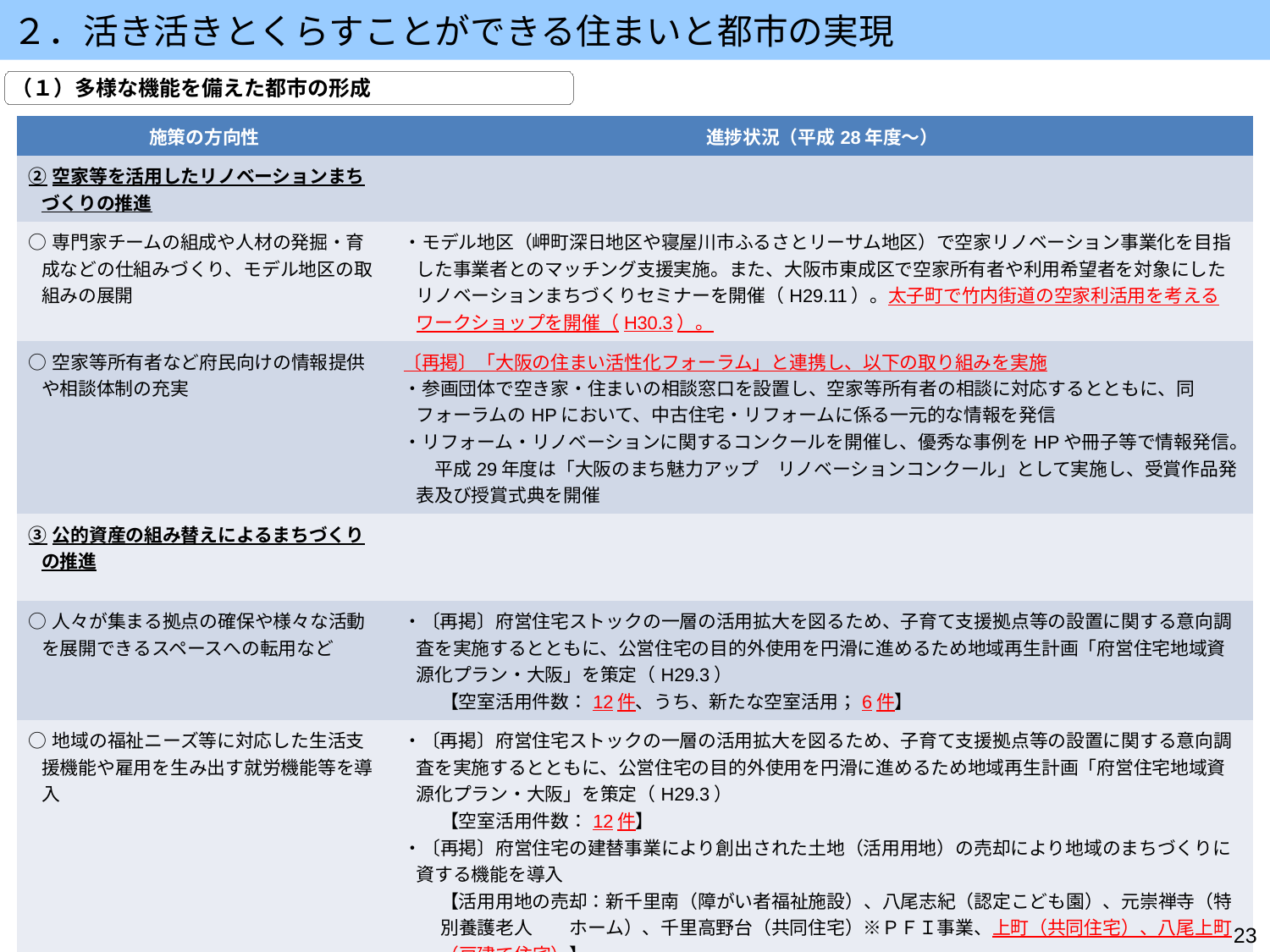

２．活き活きとくらすことができる住まいと都市の実現
（１）多様な機能を備えた都市の形成
| 施策の方向性 | 進捗状況（平成28年度～） |
| --- | --- |
| ②空家等を活用したリノベーションまちづくりの推進 |  |
| ○専門家チームの組成や人材の発掘・育成などの仕組みづくり、モデル地区の取組みの展開 | ・モデル地区（岬町深日地区や寝屋川市ふるさとリーサム地区）で空家リノベーション事業化を目指した事業者とのマッチング支援実施。また、大阪市東成区で空家所有者や利用希望者を対象にしたリノベーションまちづくりセミナーを開催（H29.11）。太子町で竹内街道の空家利活用を考えるワークショップを開催（H30.3）。 |
| ○空家等所有者など府民向けの情報提供や相談体制の充実 | 〔再掲〕「大阪の住まい活性化フォーラム」と連携し、以下の取り組みを実施 ・参画団体で空き家・住まいの相談窓口を設置し、空家等所有者の相談に対応するとともに、同フォーラムのHPにおいて、中古住宅・リフォームに係る一元的な情報を発信 ・リフォーム・リノベーションに関するコンクールを開催し、優秀な事例をHPや冊子等で情報発信。　平成29年度は「大阪のまち魅力アップ　リノベーションコンクール」として実施し、受賞作品発表及び授賞式典を開催 |
| ③公的資産の組み替えによるまちづくりの推進 |  |
| ○人々が集まる拠点の確保や様々な活動を展開できるスペースへの転用など | ・〔再掲〕府営住宅ストックの一層の活用拡大を図るため、子育て支援拠点等の設置に関する意向調査を実施するとともに、公営住宅の目的外使用を円滑に進めるため地域再生計画「府営住宅地域資源化プラン・大阪」を策定（H29.3） 　　【空室活用件数：12件、うち、新たな空室活用；6件】 |
| ○地域の福祉ニーズ等に対応した生活支援機能や雇用を生み出す就労機能等を導入 | ・〔再掲〕府営住宅ストックの一層の活用拡大を図るため、子育て支援拠点等の設置に関する意向調査を実施するとともに、公営住宅の目的外使用を円滑に進めるため地域再生計画「府営住宅地域資源化プラン・大阪」を策定（H29.3） 　　【空室活用件数：12件】 ・〔再掲〕府営住宅の建替事業により創出された土地（活用用地）の売却により地域のまちづくりに資する機能を導入 　　【活用用地の売却：新千里南（障がい者福祉施設）、八尾志紀（認定こども園）、元崇禅寺（特別養護老人　　ホーム）、千里高野台（共同住宅）※ＰＦＩ事業、上町（共同住宅）、八尾上町（戸建て住宅）】 |
23